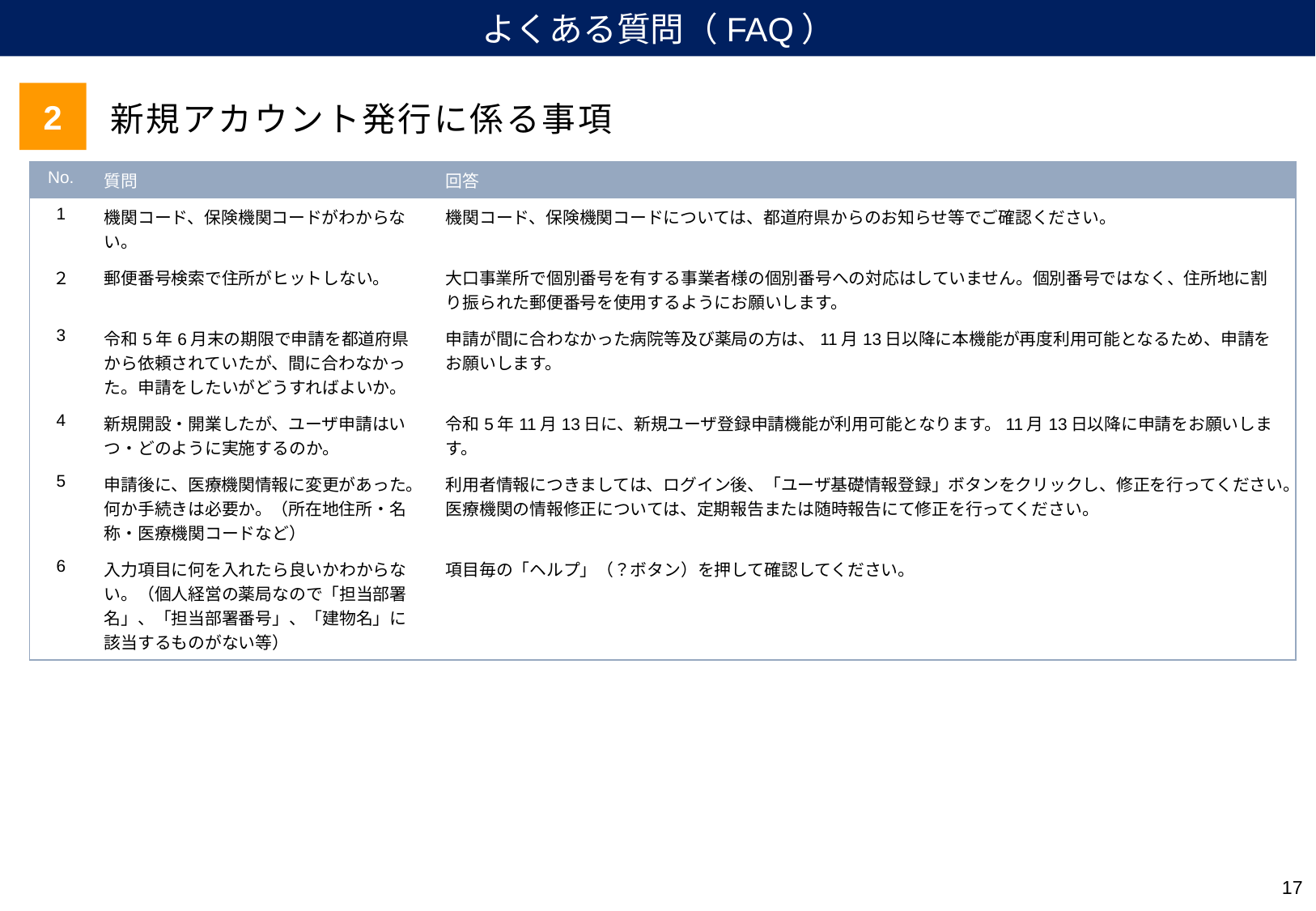

よくある質問（FAQ）
2
新規アカウント発行に係る事項
| No. | 質問 | 回答 |
| --- | --- | --- |
| 1 | 機関コード、保険機関コードがわからない。 | 機関コード、保険機関コードについては、都道府県からのお知らせ等でご確認ください。 |
| ２ | 郵便番号検索で住所がヒットしない。 | 大口事業所で個別番号を有する事業者様の個別番号への対応はしていません。個別番号ではなく、住所地に割り振られた郵便番号を使用するようにお願いします。 |
| 3 | 令和5年6月末の期限で申請を都道府県から依頼されていたが、間に合わなかった。申請をしたいがどうすればよいか。 | 申請が間に合わなかった病院等及び薬局の方は、11月13日以降に本機能が再度利用可能となるため、申請をお願いします。 |
| 4 | 新規開設・開業したが、ユーザ申請はいつ・どのように実施するのか。 | 令和5年11月13日に、新規ユーザ登録申請機能が利用可能となります。11月13日以降に申請をお願いします。 |
| 5 | 申請後に、医療機関情報に変更があった。何か手続きは必要か。（所在地住所・名称・医療機関コードなど） | 利用者情報につきましては、ログイン後、「ユーザ基礎情報登録」ボタンをクリックし、修正を行ってください。医療機関の情報修正については、定期報告または随時報告にて修正を行ってください。 |
| 6 | 入力項目に何を入れたら良いかわからない。（個人経営の薬局なので「担当部署名」、「担当部署番号」、「建物名」に該当するものがない等） | 項目毎の「ヘルプ」（？ボタン）を押して確認してください。 |
17